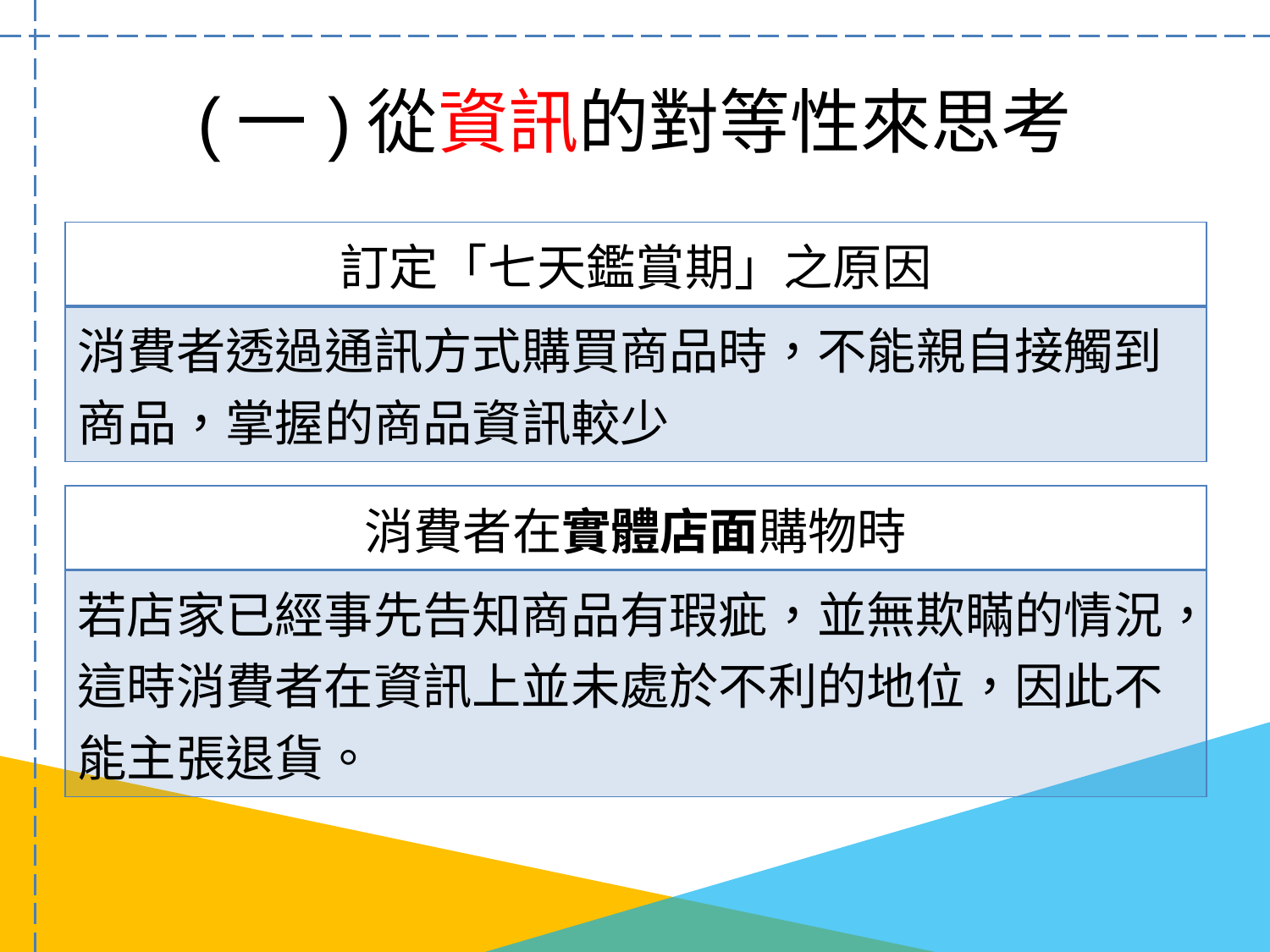

# (一)從資訊的對等性來思考
| 訂定「七天鑑賞期」之原因 |
| --- |
| 消費者透過通訊方式購買商品時，不能親自接觸到 商品，掌握的商品資訊較少 |
| 消費者在實體店面購物時 |
| --- |
| 若店家已經事先告知商品有瑕疵，並無欺瞞的情況，這時消費者在資訊上並未處於不利的地位，因此不能主張退貨。 |